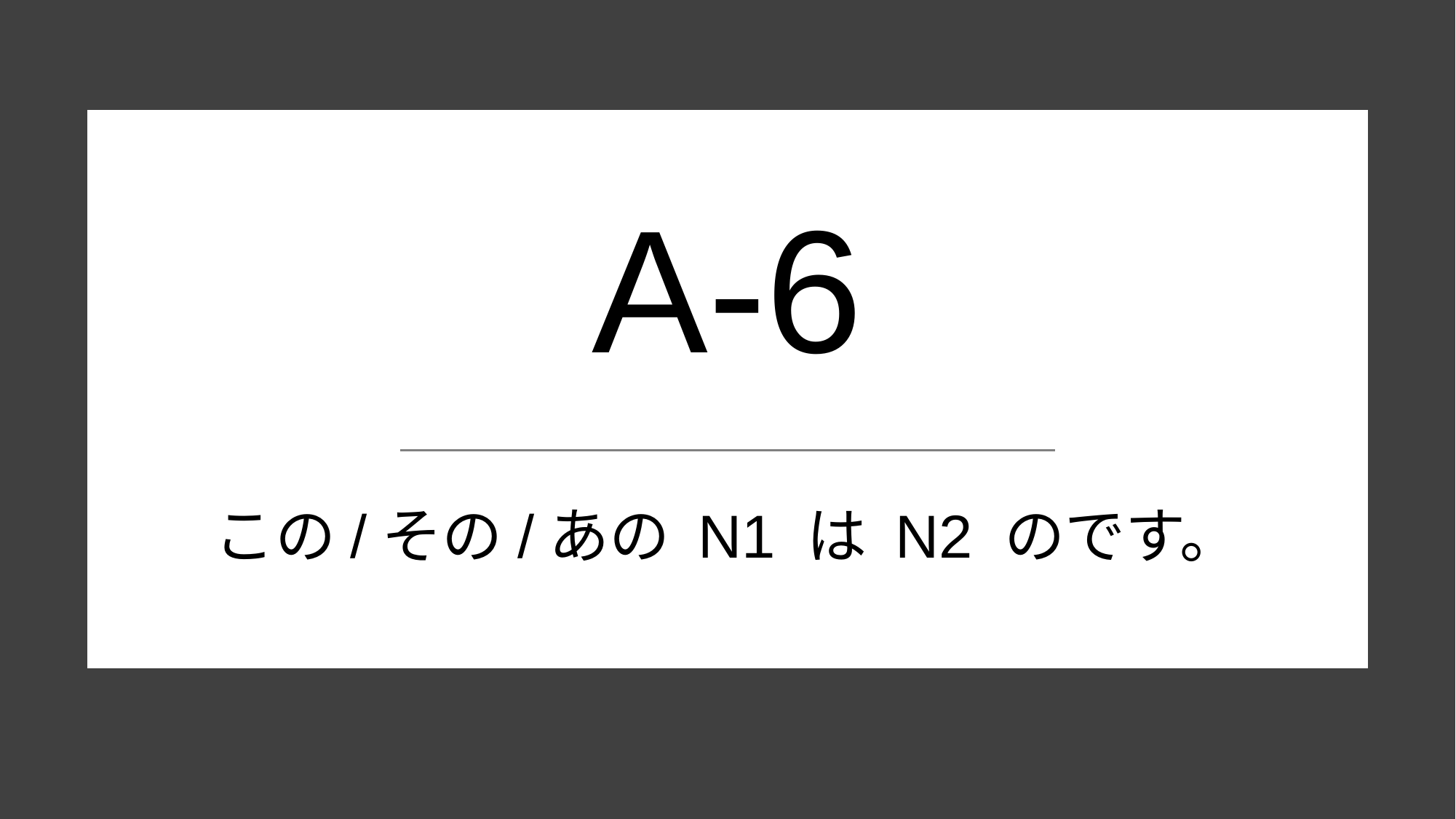

# A-6
この/その/あの N1 は N2 のです。